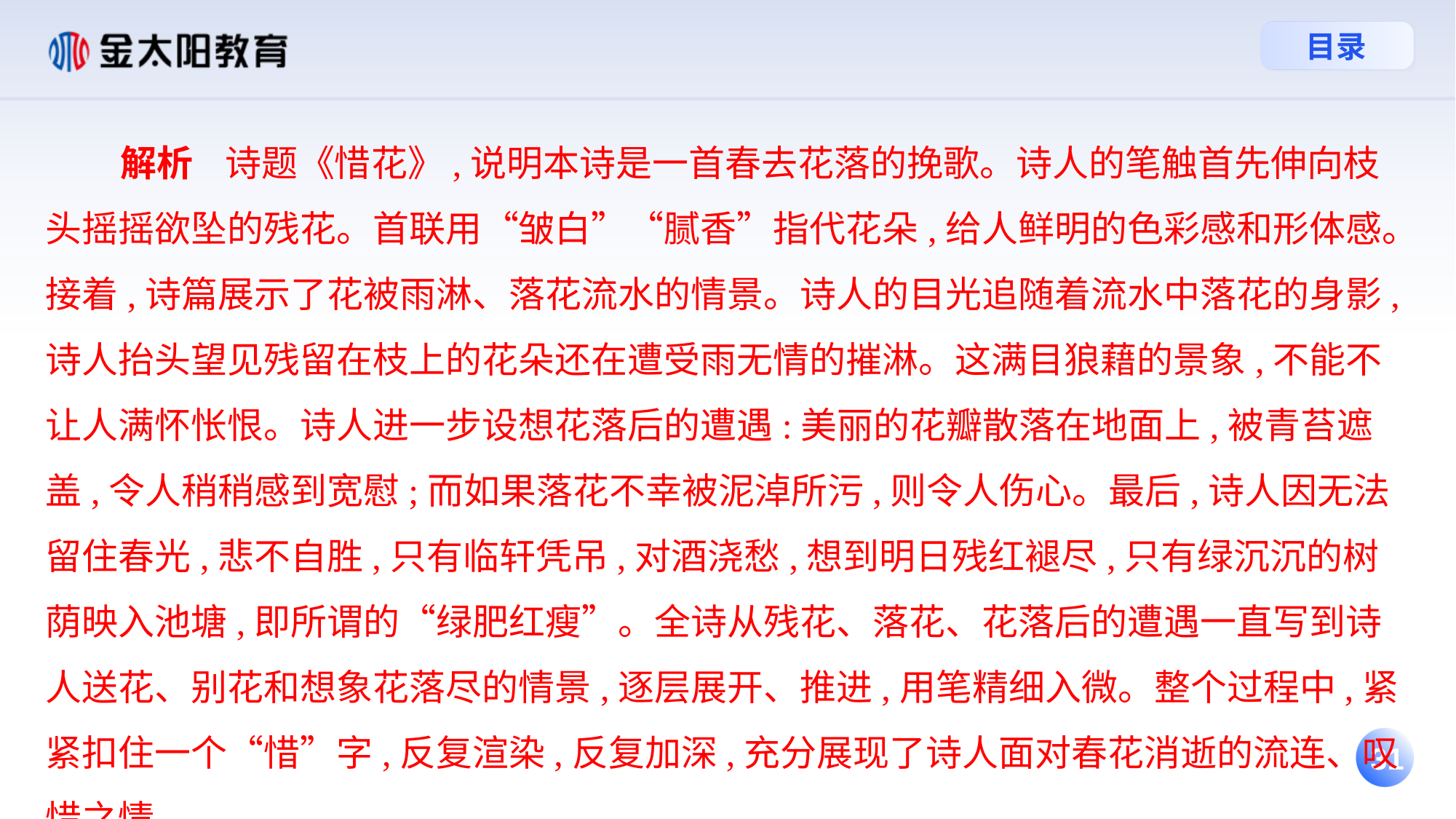

解析    诗题《惜花》,说明本诗是一首春去花落的挽歌。诗人的笔触首先伸向枝头摇摇欲坠的残花。首联用“皱白”“腻香”指代花朵,给人鲜明的色彩感和形体感。接着,诗篇展示了花被雨淋、落花流水的情景。诗人的目光追随着流水中落花的身影,诗人抬头望见残留在枝上的花朵还在遭受雨无情的摧淋。这满目狼藉的景象,不能不让人满怀怅恨。诗人进一步设想花落后的遭遇:美丽的花瓣散落在地面上,被青苔遮盖,令人稍稍感到宽慰;而如果落花不幸被泥淖所污,则令人伤心。最后,诗人因无法留住春光,悲不自胜,只有临轩凭吊,对酒浇愁,想到明日残红褪尽,只有绿沉沉的树荫映入池塘,即所谓的“绿肥红瘦”。全诗从残花、落花、花落后的遭遇一直写到诗人送花、别花和想象花落尽的情景,逐层展开、推进,用笔精细入微。整个过程中,紧紧扣住一个“惜”字,反复渲染,反复加深,充分展现了诗人面对春花消逝的流连、叹惜之情。